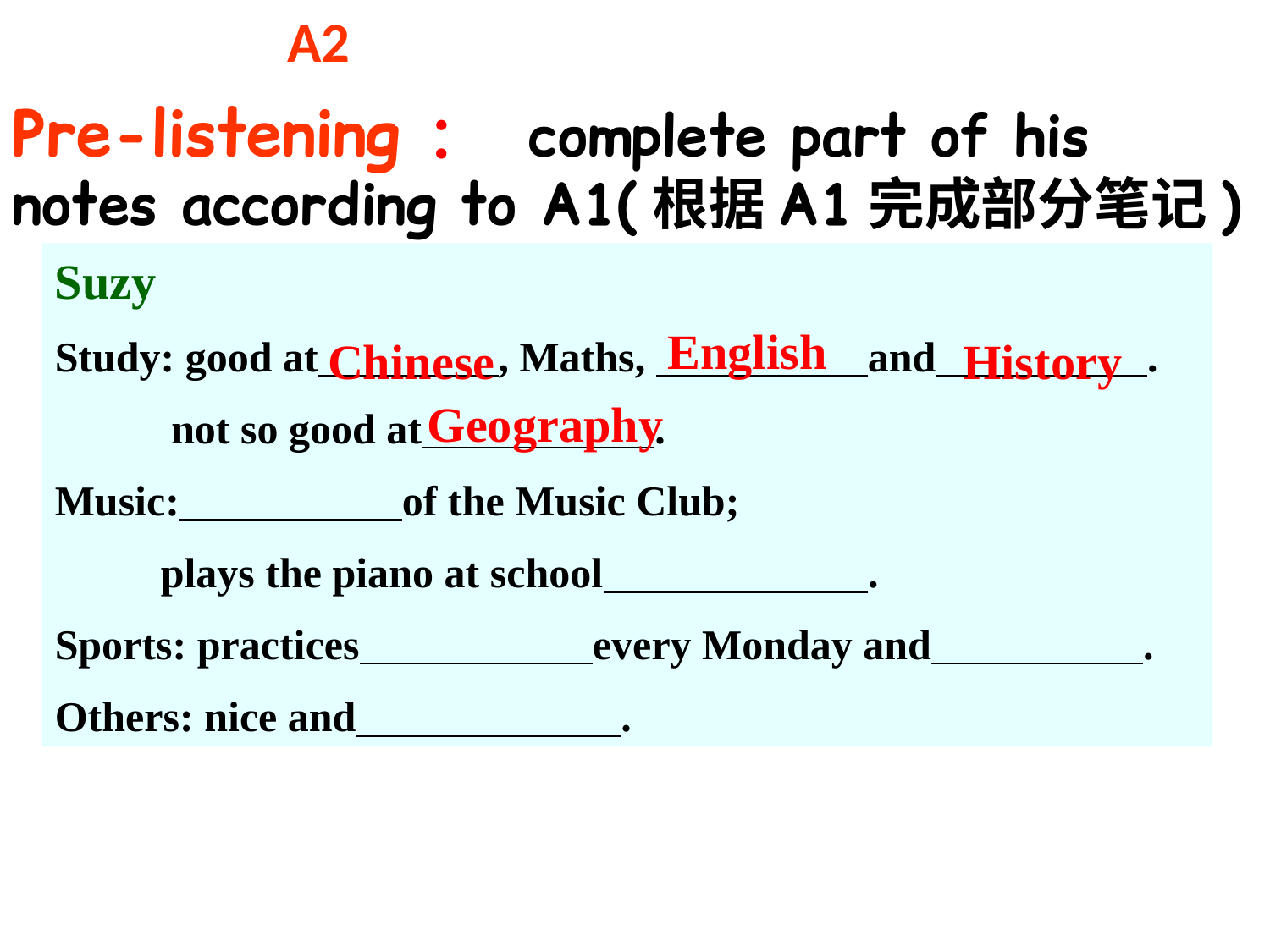

A2
Pre-listening :   complete part of his notes according to A1(根据A1完成部分笔记)
Suzy
Study: good at                 , Maths,                     and                    .
           not so good at                      .
Music:                     of the Music Club;
          plays the piano at school                         .
Sports: practices                      every Monday and                    .
Others: nice and                         .
English
Chinese
History
Geography